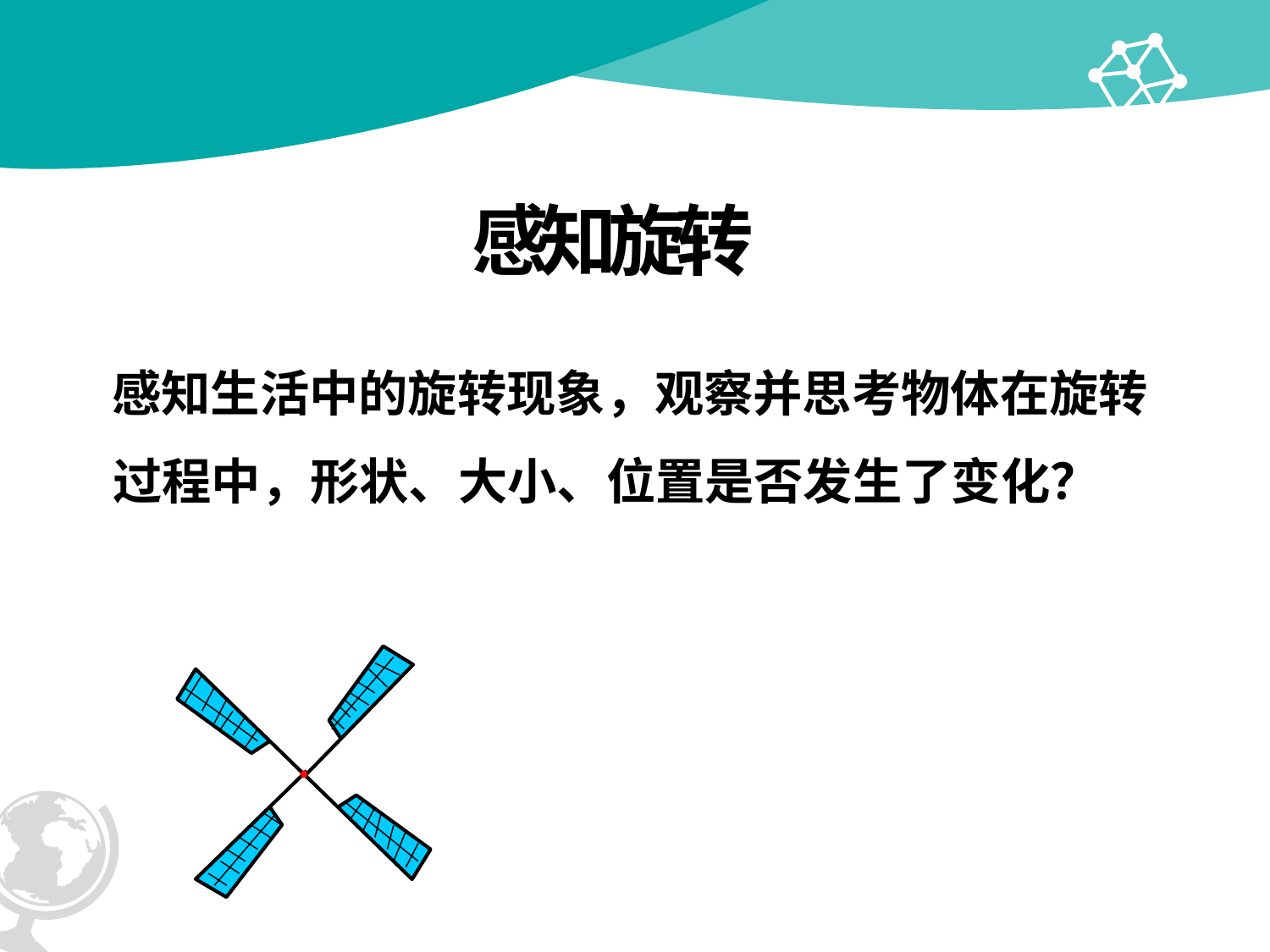

感知旋转
 感知生活中的旋转现象，观察并思考物体在旋转过程中，形状、大小、位置是否发生了变化？